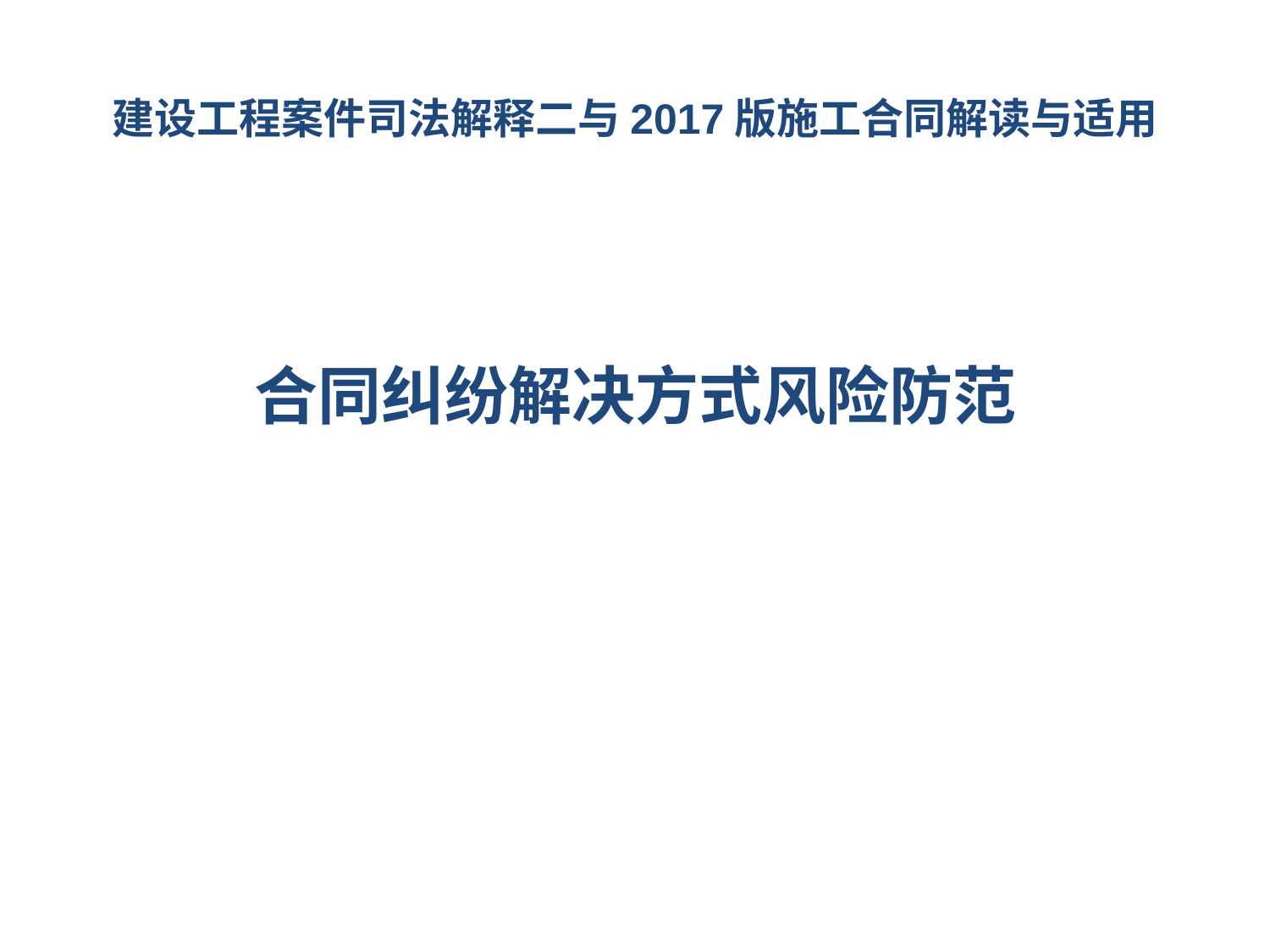

# 建设工程案件司法解释二与2017版施工合同解读与适用

合同纠纷解决方式风险防范
58